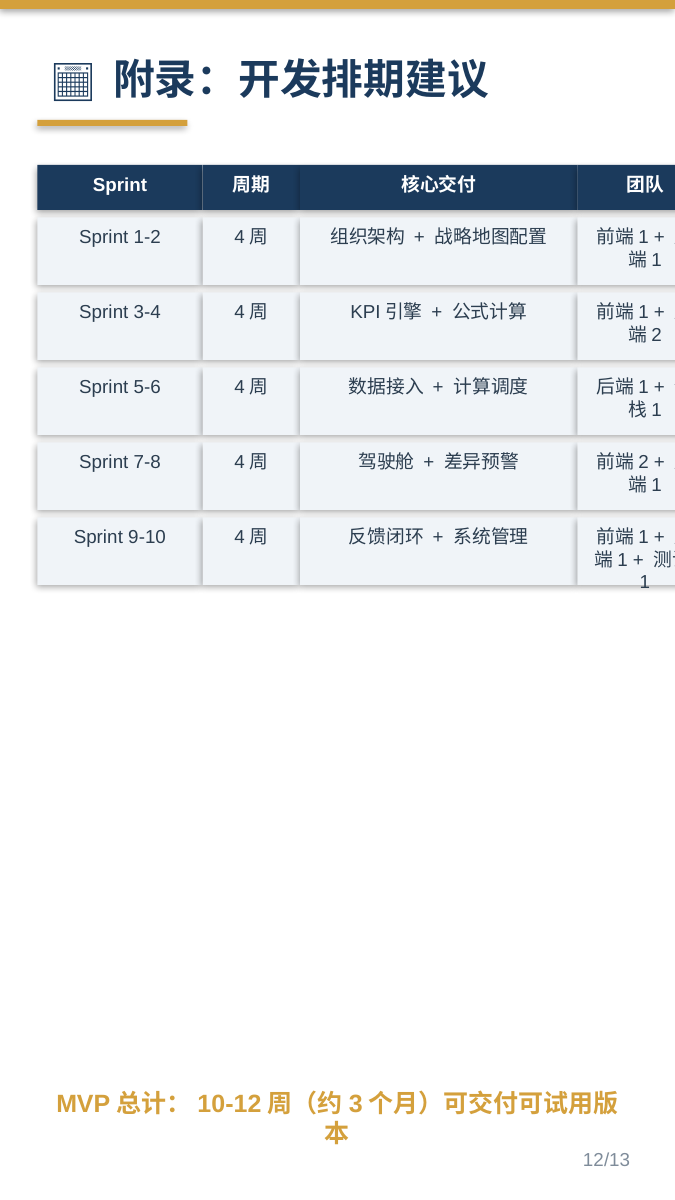

📅 附录：开发排期建议

Sprint

周期

核心交付

团队

Sprint 1-2

4周

组织架构 + 战略地图配置

前端1 + 后端1

Sprint 3-4

4周

KPI引擎 + 公式计算

前端1 + 后端2

Sprint 5-6

4周

数据接入 + 计算调度

后端1 + 全栈1

Sprint 7-8

4周

驾驶舱 + 差异预警

前端2 + 后端1

Sprint 9-10

4周

反馈闭环 + 系统管理

前端1 + 后端1 + 测试1
MVP总计：10-12周（约3个月）可交付可试用版本
12/13